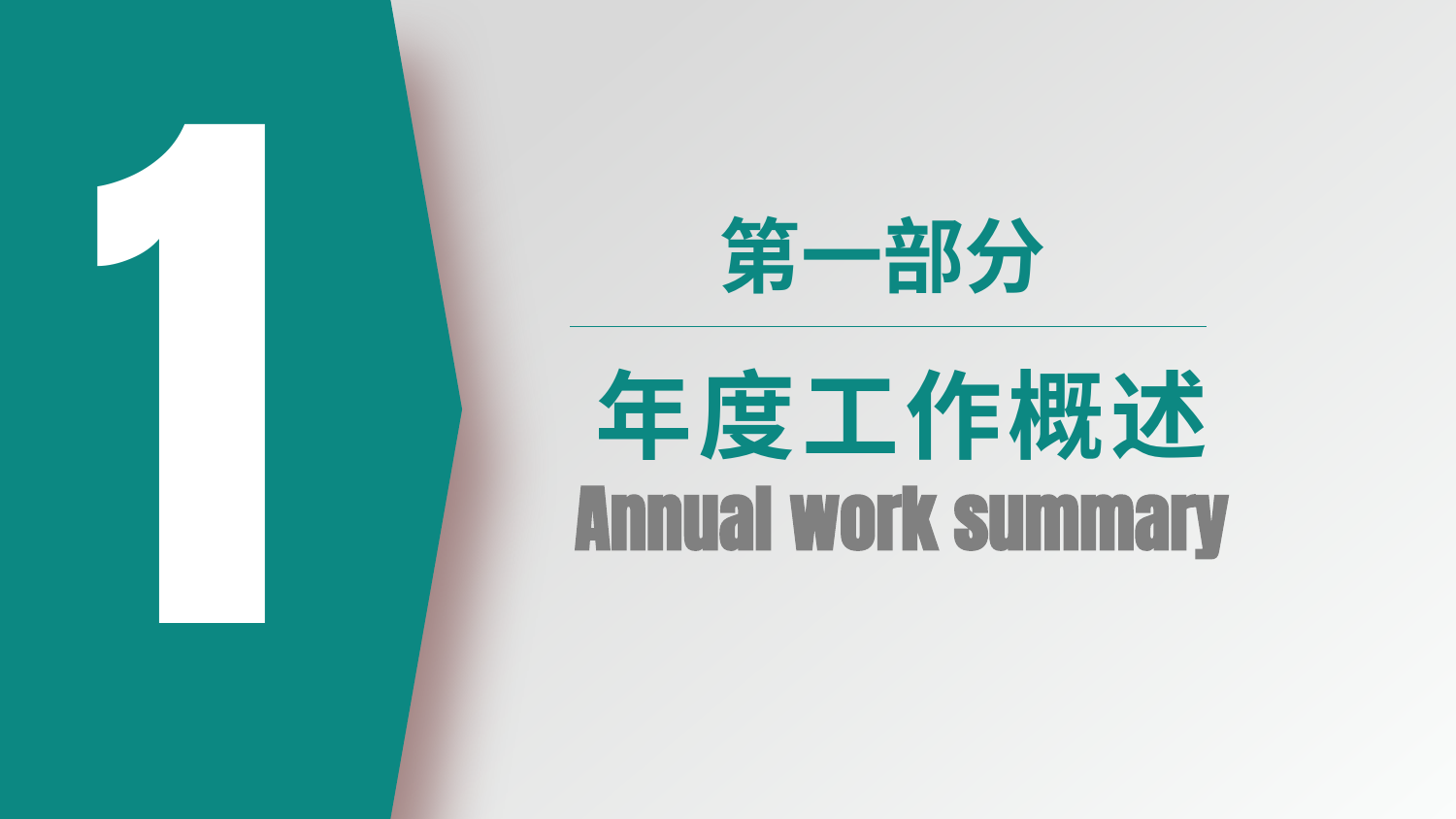

1
第一部分
年度工作概述
Annual work summary
yanshifu